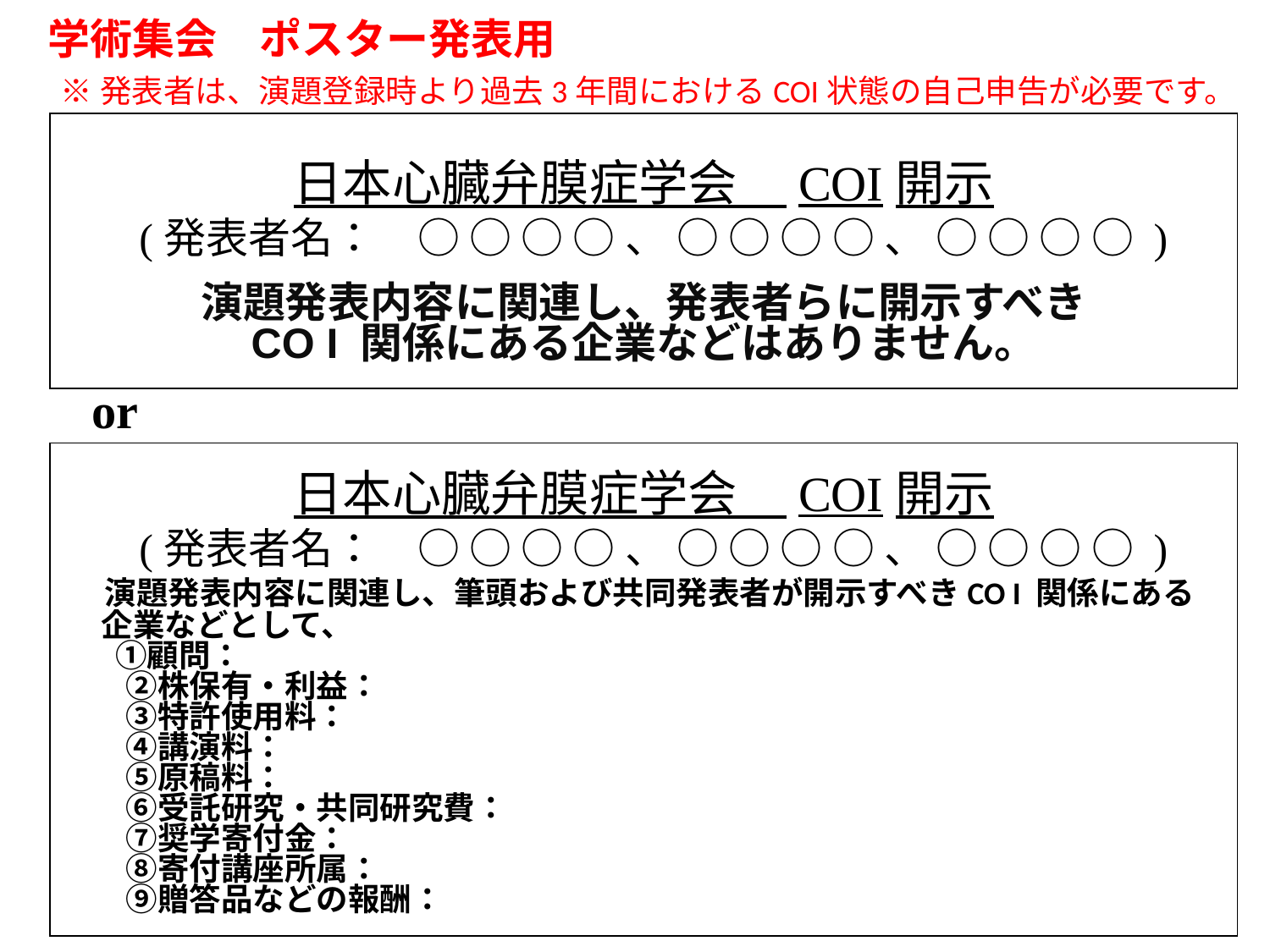

学術集会　ポスター発表用

※発表者は、演題登録時より過去3年間におけるCOI状態の自己申告が必要です。

日本心臓弁膜症学会　COI開示
 (発表者名：　○ ○ ○ ○ 、 ○ ○ ○ ○ 、 ○ ○ ○ ○ )

演題発表内容に関連し、発表者らに開示すべき
CO I 関係にある企業などはありません。
or
日本心臓弁膜症学会　COI開示
 (発表者名：　○ ○ ○ ○ 、 ○ ○ ○ ○ 、 ○ ○ ○ ○ )
　演題発表内容に関連し、筆頭および共同発表者が開示すべきCO I 関係にある
　 企業などとして、
　   ①顧問：
　　②株保有・利益：
　　③特許使用料：
　　④講演料：
　　⑤原稿料：
　　⑥受託研究・共同研究費：
　　⑦奨学寄付金：
　　⑧寄付講座所属：
　　⑨贈答品などの報酬：